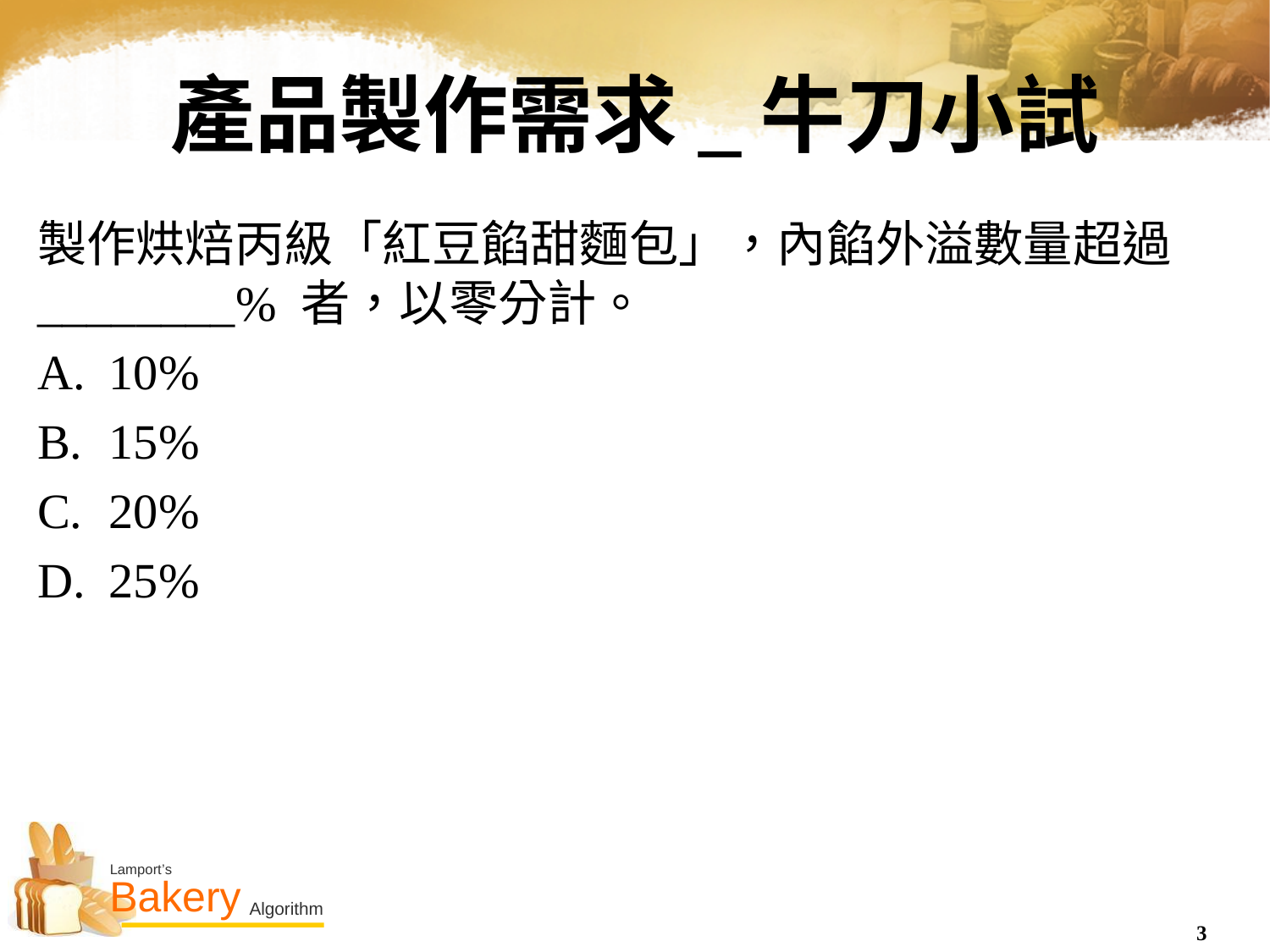

產品製作需求_牛刀小試
製作烘焙丙級「紅豆餡甜麵包」，內餡外溢數量超過________% 者，以零分計。
10%
15%
20%
25%